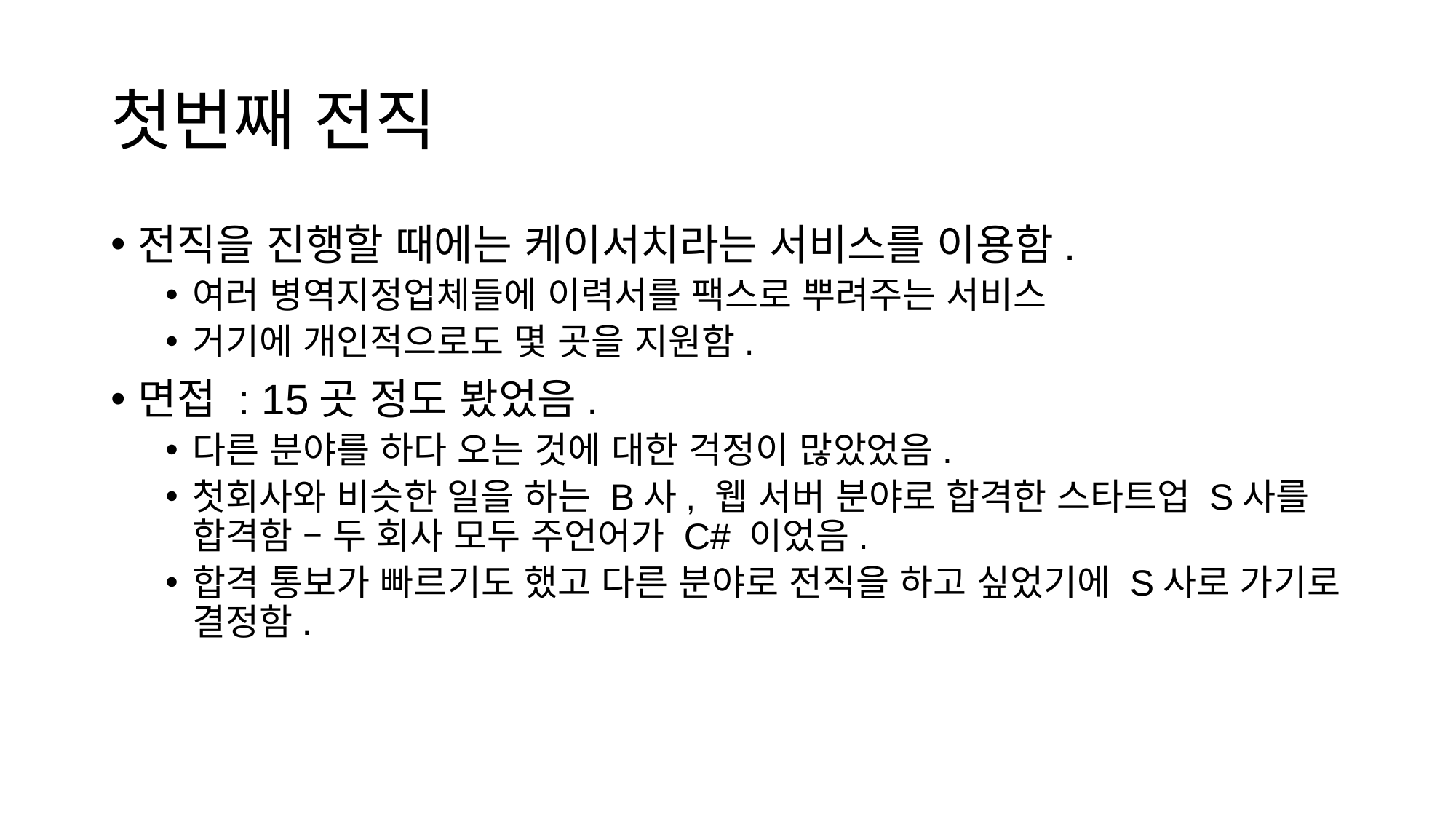

# 첫번째 전직
전직을 진행할 때에는 케이서치라는 서비스를 이용함.
여러 병역지정업체들에 이력서를 팩스로 뿌려주는 서비스
거기에 개인적으로도 몇 곳을 지원함.
면접 : 15곳 정도 봤었음.
다른 분야를 하다 오는 것에 대한 걱정이 많았었음.
첫회사와 비슷한 일을 하는 B사, 웹 서버 분야로 합격한 스타트업 S사를 합격함 – 두 회사 모두 주언어가 C# 이었음.
합격 통보가 빠르기도 했고 다른 분야로 전직을 하고 싶었기에 S사로 가기로 결정함.